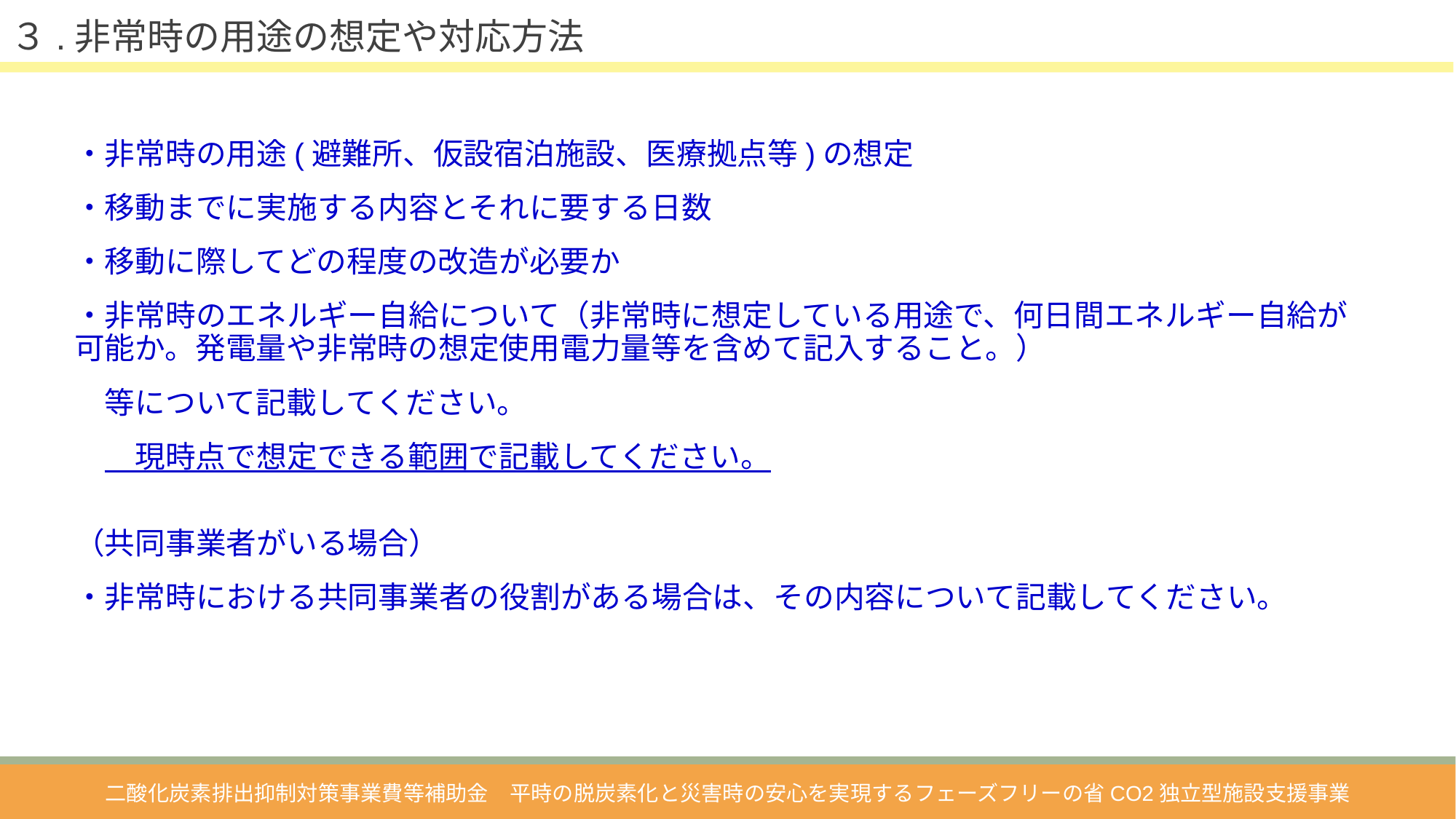

３.非常時の用途の想定や対応方法
・非常時の用途(避難所、仮設宿泊施設、医療拠点等)の想定
・移動までに実施する内容とそれに要する日数
・移動に際してどの程度の改造が必要か
・非常時のエネルギー自給について（非常時に想定している用途で、何日間エネルギー自給が可能か。発電量や非常時の想定使用電力量等を含めて記入すること。）
　等について記載してください。
　　現時点で想定できる範囲で記載してください。
（共同事業者がいる場合）
・非常時における共同事業者の役割がある場合は、その内容について記載してください。

A

二酸化炭素排出抑制対策事業費等補助金　平時の脱炭素化と災害時の安心を実現するフェーズフリーの省CO2独立型施設支援事業